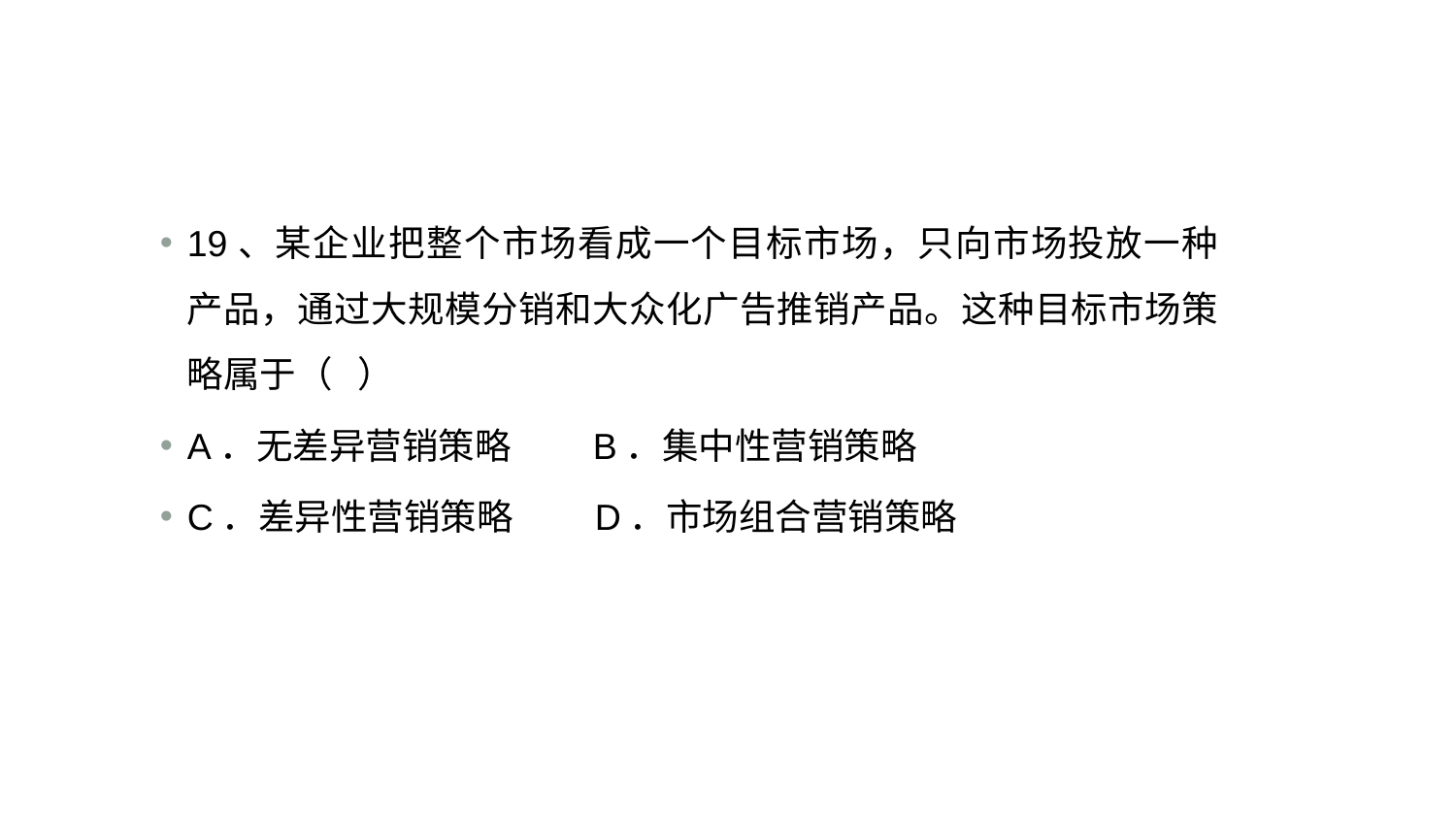

#
19、某企业把整个市场看成一个目标市场，只向市场投放一种产品，通过大规模分销和大众化广告推销产品。这种目标市场策略属于（   ）
A．无差异营销策略　　B．集中性营销策略
C．差异性营销策略　　D．市场组合营销策略